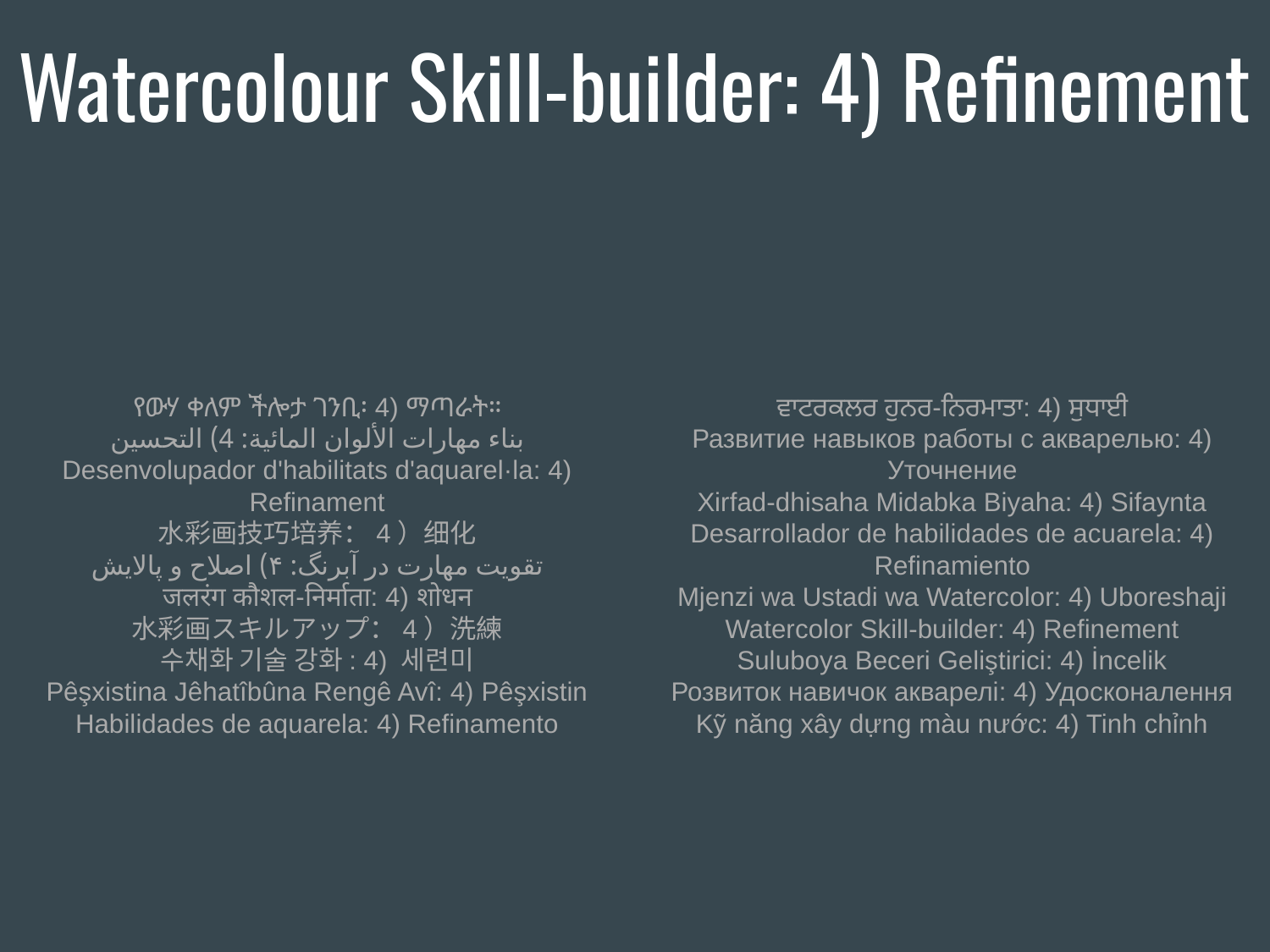

Watercolour Skill-builder: 4) Refinement
የውሃ ቀለም ችሎታ ገንቢ፡ 4) ማጣራት።
بناء مهارات الألوان المائية: 4) التحسين
Desenvolupador d'habilitats d'aquarel·la: 4) Refinament
水彩画技巧培养：4）细化
تقویت مهارت در آبرنگ: ۴) اصلاح و پالایش
जलरंग कौशल-निर्माता: 4) शोधन
水彩画スキルアップ：4）洗練
수채화 기술 강화: 4) 세련미
Pêşxistina Jêhatîbûna Rengê Avî: 4) Pêşxistin
Habilidades de aquarela: 4) Refinamento
ਵਾਟਰਕਲਰ ਹੁਨਰ-ਨਿਰਮਾਤਾ: 4) ਸੁਧਾਈ
Развитие навыков работы с акварелью: 4) Уточнение
Xirfad-dhisaha Midabka Biyaha: 4) Sifaynta
Desarrollador de habilidades de acuarela: 4) Refinamiento
Mjenzi wa Ustadi wa Watercolor: 4) Uboreshaji
Watercolor Skill-builder: 4) Refinement
Suluboya Beceri Geliştirici: 4) İncelik
Розвиток навичок акварелі: 4) Удосконалення
Kỹ năng xây dựng màu nước: 4) Tinh chỉnh